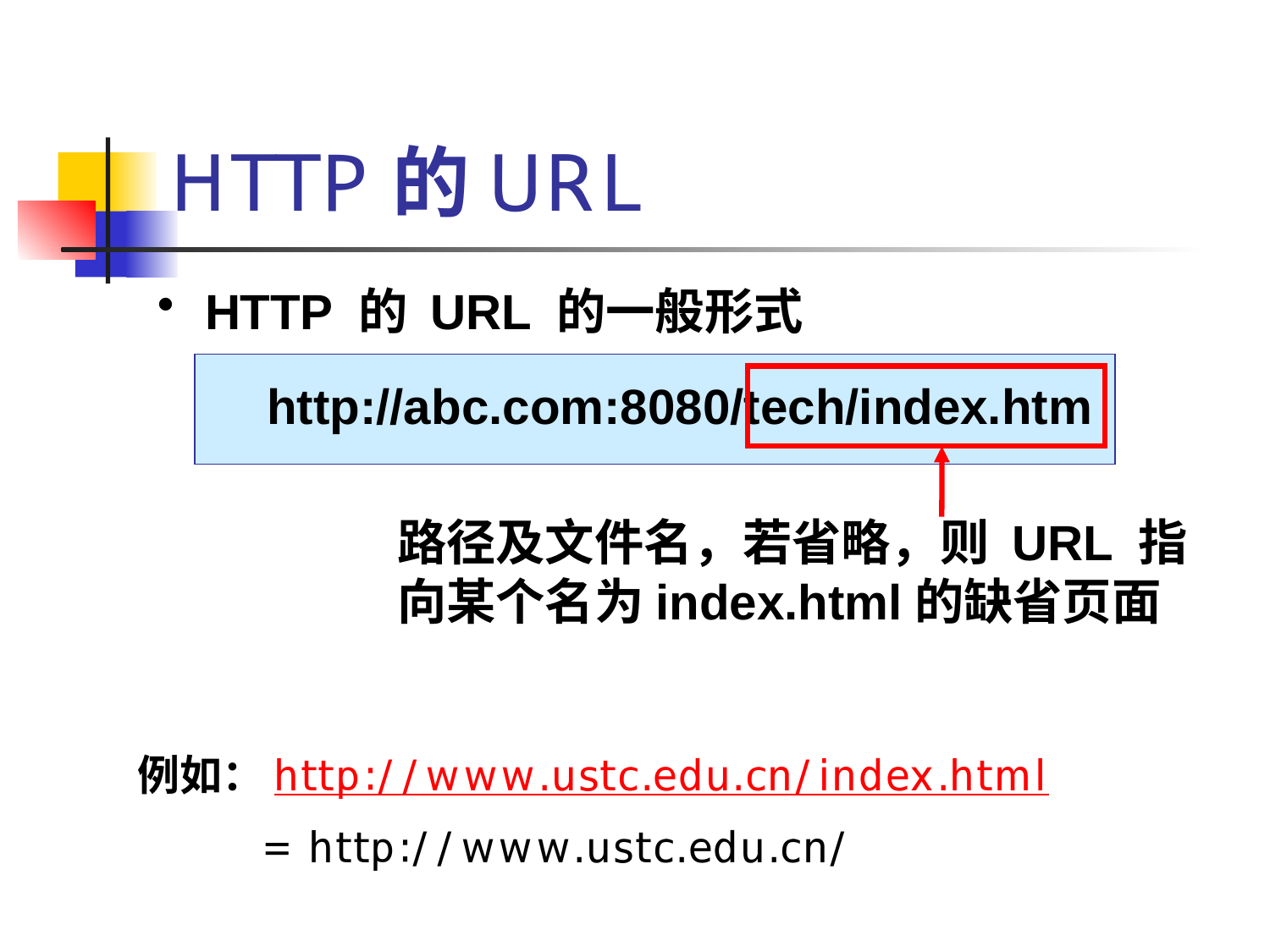

# HTTP的URL
HTTP 的 URL 的一般形式
       http://abc.com:8080/tech/index.htm

路径及文件名，若省略，则 URL 指向某个名为index.html的缺省页面
例如：http://www.ustc.edu.cn/index.html
          = http://www.ustc.edu.cn/